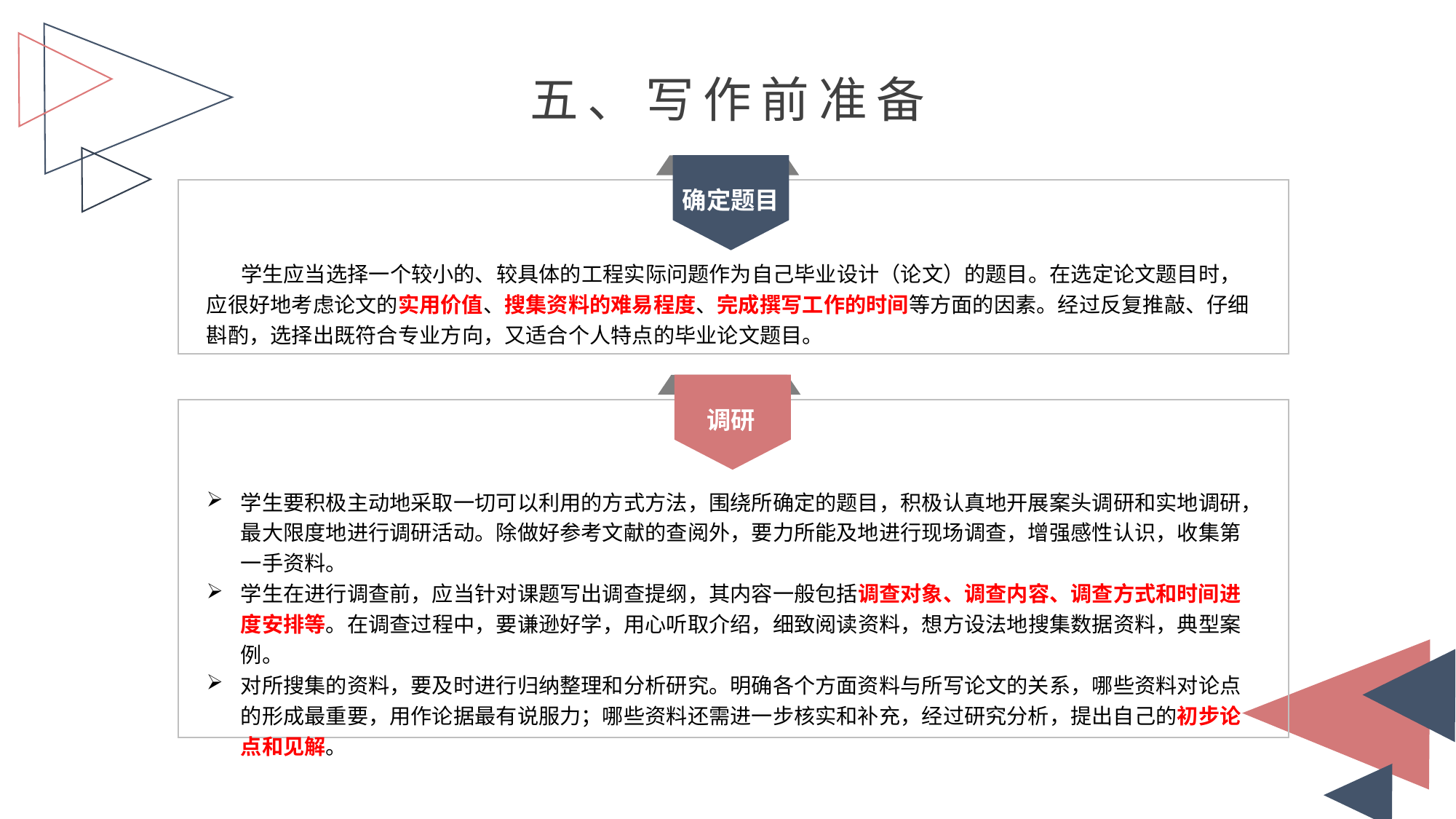

五、写作前准备

确定题目
学生应当选择一个较小的、较具体的工程实际问题作为自己毕业设计（论文）的题目。在选定论文题目时，应很好地考虑论文的实用价值、搜集资料的难易程度、完成撰写工作的时间等方面的因素。经过反复推敲、仔细斟酌，选择出既符合专业方向，又适合个人特点的毕业论文题目。

调研
学生要积极主动地采取一切可以利用的方式方法，围绕所确定的题目，积极认真地开展案头调研和实地调研，最大限度地进行调研活动。除做好参考文献的查阅外，要力所能及地进行现场调查，增强感性认识，收集第一手资料。
学生在进行调查前，应当针对课题写出调查提纲，其内容一般包括调查对象、调查内容、调查方式和时间进度安排等。在调查过程中，要谦逊好学，用心听取介绍，细致阅读资料，想方设法地搜集数据资料，典型案例。
对所搜集的资料，要及时进行归纳整理和分析研究。明确各个方面资料与所写论文的关系，哪些资料对论点的形成最重要，用作论据最有说服力；哪些资料还需进一步核实和补充，经过研究分析，提出自己的初步论点和见解。